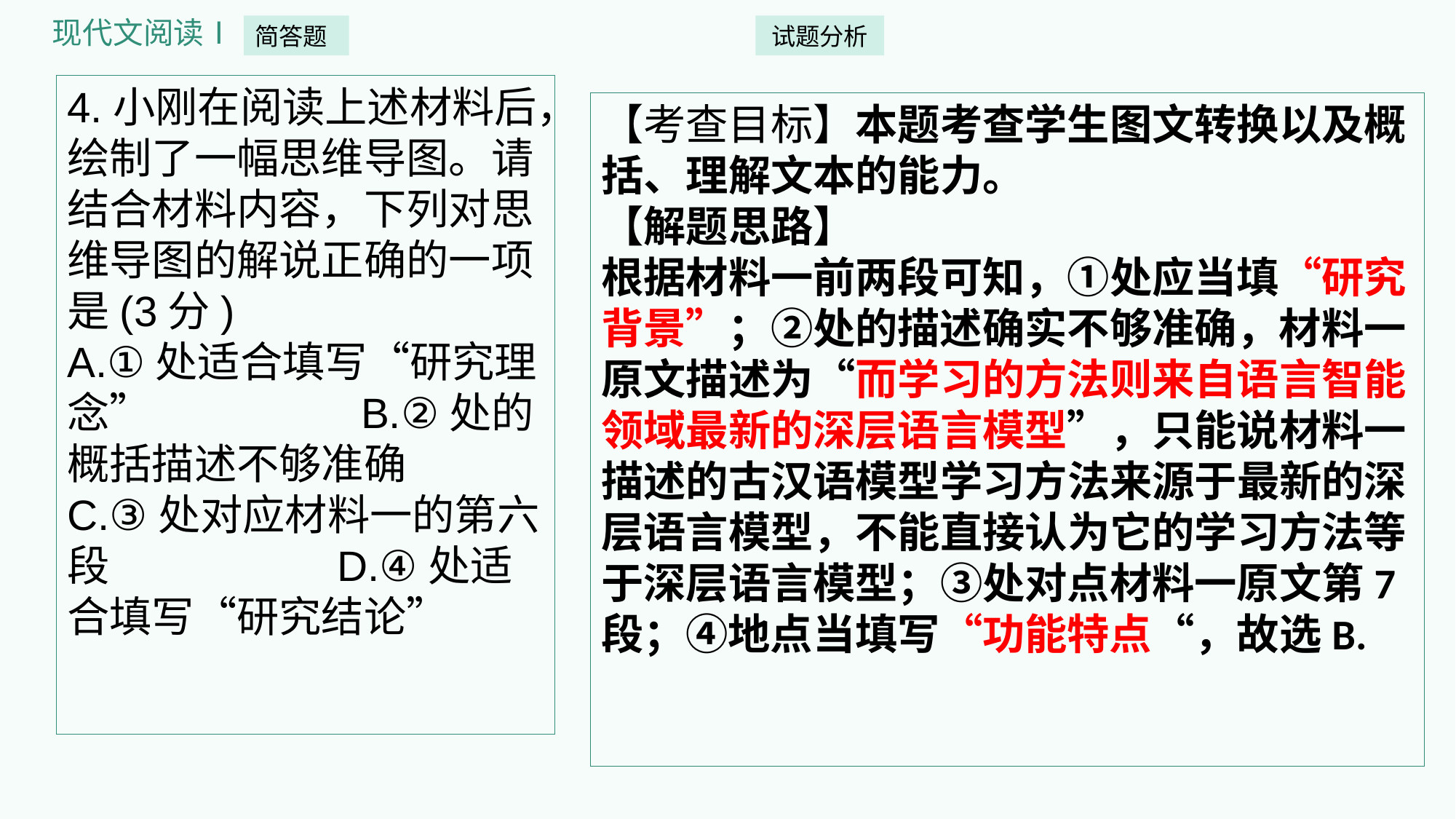

现代文阅读Ⅰ
简答题
试题分析
4.小刚在阅读上述材料后，绘制了一幅思维导图。请结合材料内容，下列对思维导图的解说正确的一项是(3分)
A.①处适合填写“研究理念”                     B.②处的概括描述不够准确
C.③处对应材料一的第六段                       D.④处适合填写“研究结论”
【考查目标】本题考查学生图文转换以及概括、理解文本的能力。
【解题思路】
根据材料一前两段可知，①处应当填“研究背景”；②处的描述确实不够准确，材料一原文描述为“而学习的方法则来自语言智能领域最新的深层语言模型”，只能说材料一描述的古汉语模型学习方法来源于最新的深层语言模型，不能直接认为它的学习方法等于深层语言模型；③处对点材料一原文第7段；④地点当填写“功能特点“，故选B.